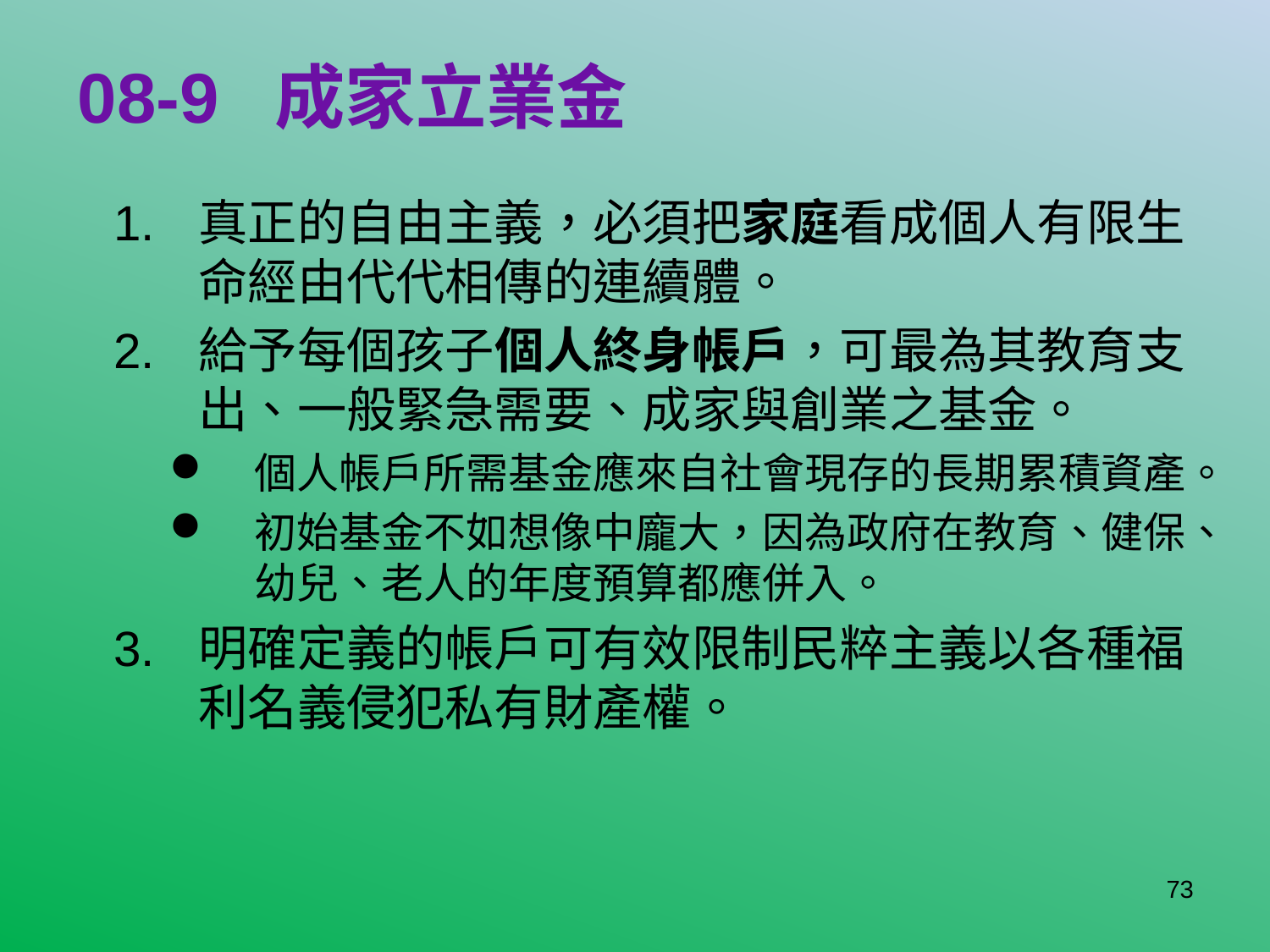

# 08-9  成家立業金
真正的自由主義，必須把家庭看成個人有限生命經由代代相傳的連續體。
給予每個孩子個人終身帳戶，可最為其教育支出、一般緊急需要、成家與創業之基金。
個人帳戶所需基金應來自社會現存的長期累積資產。
初始基金不如想像中龐大，因為政府在教育、健保、幼兒、老人的年度預算都應併入。
明確定義的帳戶可有效限制民粹主義以各種福利名義侵犯私有財產權。
73